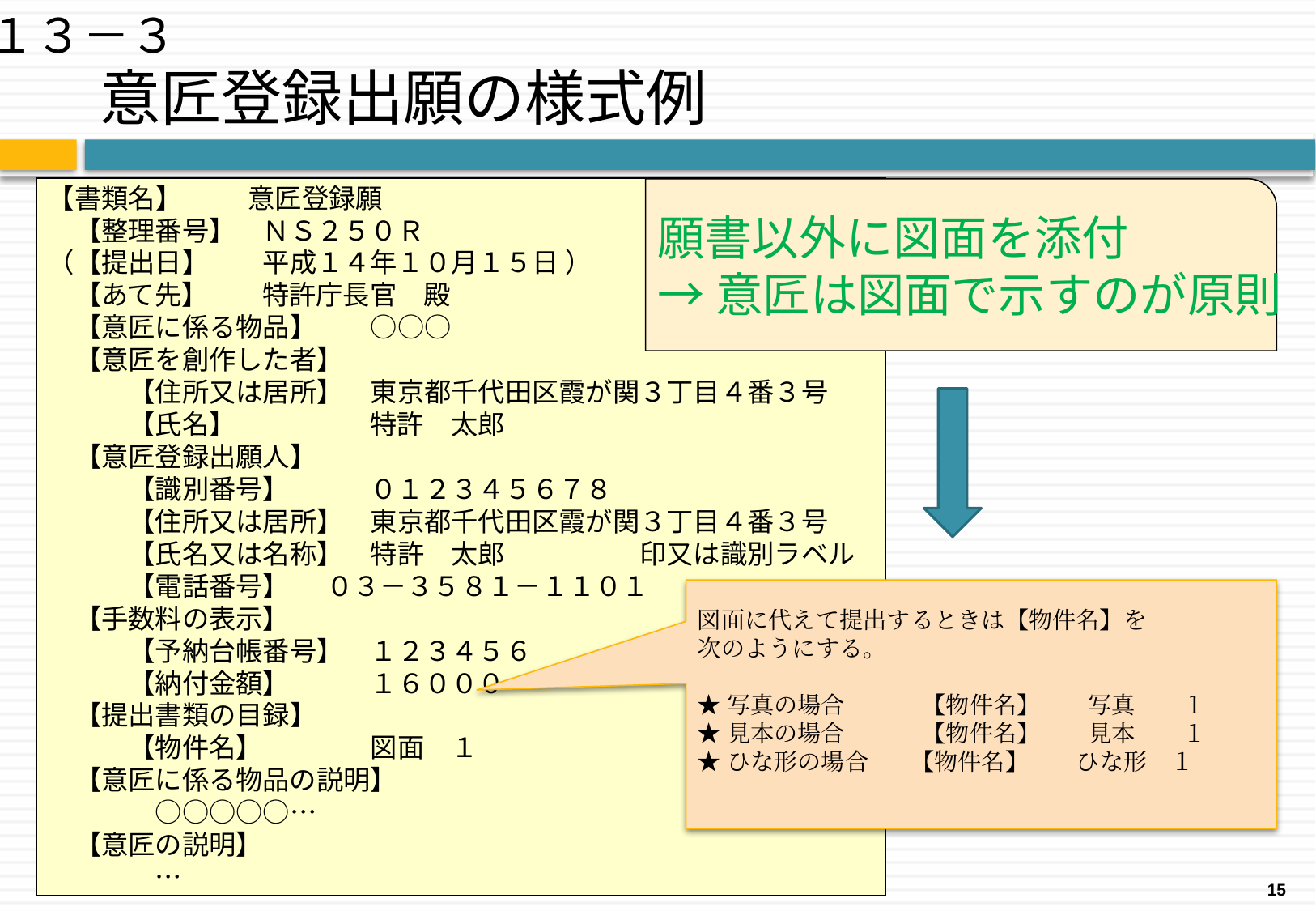

１３－３
# 意匠登録出願の様式例
【書類名】　　  意匠登録願
　【整理番号】　ＮＳ２５０Ｒ
（【提出日】　　平成１４年１０月１５日 ）
　【あて先】　　特許庁長官　殿
　【意匠に係る物品】　　○○○
　【意匠を創作した者】
　　　【住所又は居所】　東京都千代田区霞が関３丁目４番３号
　　　【氏名】　　　　　特許　太郎
　【意匠登録出願人】
　　　【識別番号】　　　０１２３４５６７８
　　　【住所又は居所】　東京都千代田区霞が関３丁目４番３号
　　　【氏名又は名称】　特許　太郎　　　　　印又は識別ラベル
　　　【電話番号】      ０３－３５８１－１１０１
　【手数料の表示】
　　　【予納台帳番号】　１２３４５６
　　　【納付金額】　　　１６０００
　【提出書類の目録】
　　　【物件名】　　　　図面　１
　【意匠に係る物品の説明】
　　　　○○○○○…
　【意匠の説明】
　　　　…
願書以外に図面を添付
→意匠は図面で示すのが原則

図面に代えて提出するときは【物件名】を
次のようにする。

★写真の場合　　 　【物件名】　　写真　　１
★見本の場合　　 　【物件名】　　見本　　１
★ひな形の場合  　 【物件名】　　ひな形　１

15